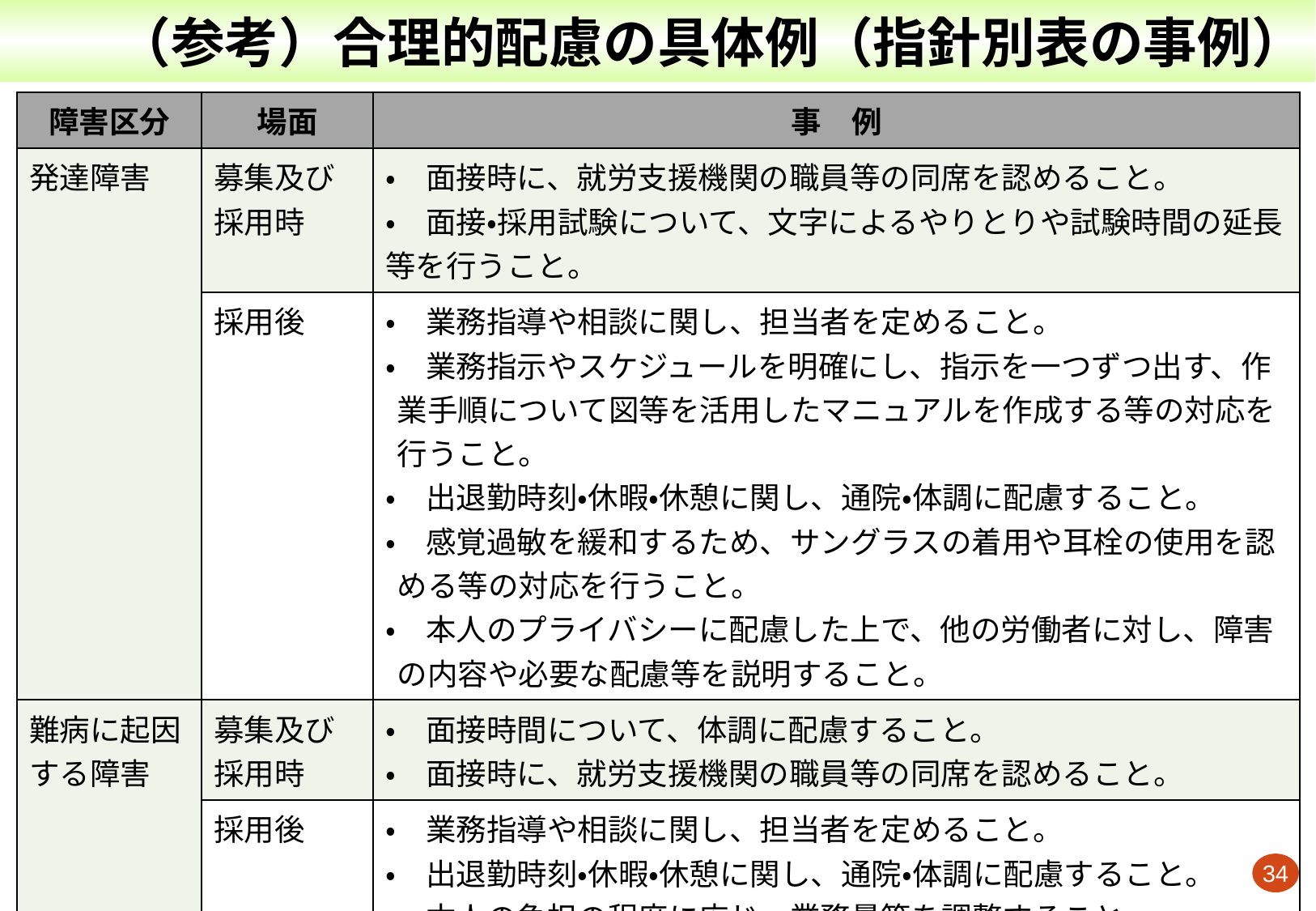

（参考）合理的配慮の具体例（指針別表の事例）
| 障害区分 | 場面 | 事　例 |
| --- | --- | --- |
| 発達障害 | 募集及び 採用時 | ・　面接時に、就労支援機関の職員等の同席を認めること。 ・　面接・採用試験について、文字によるやりとりや試験時間の延長等を行うこと。 |
|  | 採用後 | ・　業務指導や相談に関し、担当者を定めること。 ・　業務指示やスケジュールを明確にし、指示を一つずつ出す、作業手順について図等を活用したマニュアルを作成する等の対応を行うこと。 ・　出退勤時刻・休暇・休憩に関し、通院・体調に配慮すること。 ・　感覚過敏を緩和するため、サングラスの着用や耳栓の使用を認める等の対応を行うこと。 ・　本人のプライバシーに配慮した上で、他の労働者に対し、障害の内容や必要な配慮等を説明すること。 |
| 難病に起因する障害 | 募集及び 採用時 | ・　面接時間について、体調に配慮すること。 ・　面接時に、就労支援機関の職員等の同席を認めること。 |
|  | 採用後 | ・　業務指導や相談に関し、担当者を定めること。 ・　出退勤時刻・休暇・休憩に関し、通院・体調に配慮すること。 ・　本人の負担の程度に応じ、業務量等を調整すること。 ・　本人のプライバシーに配慮した上で、他の労働者に対し、障害の内容や必要な配慮等を説明すること。 |
34